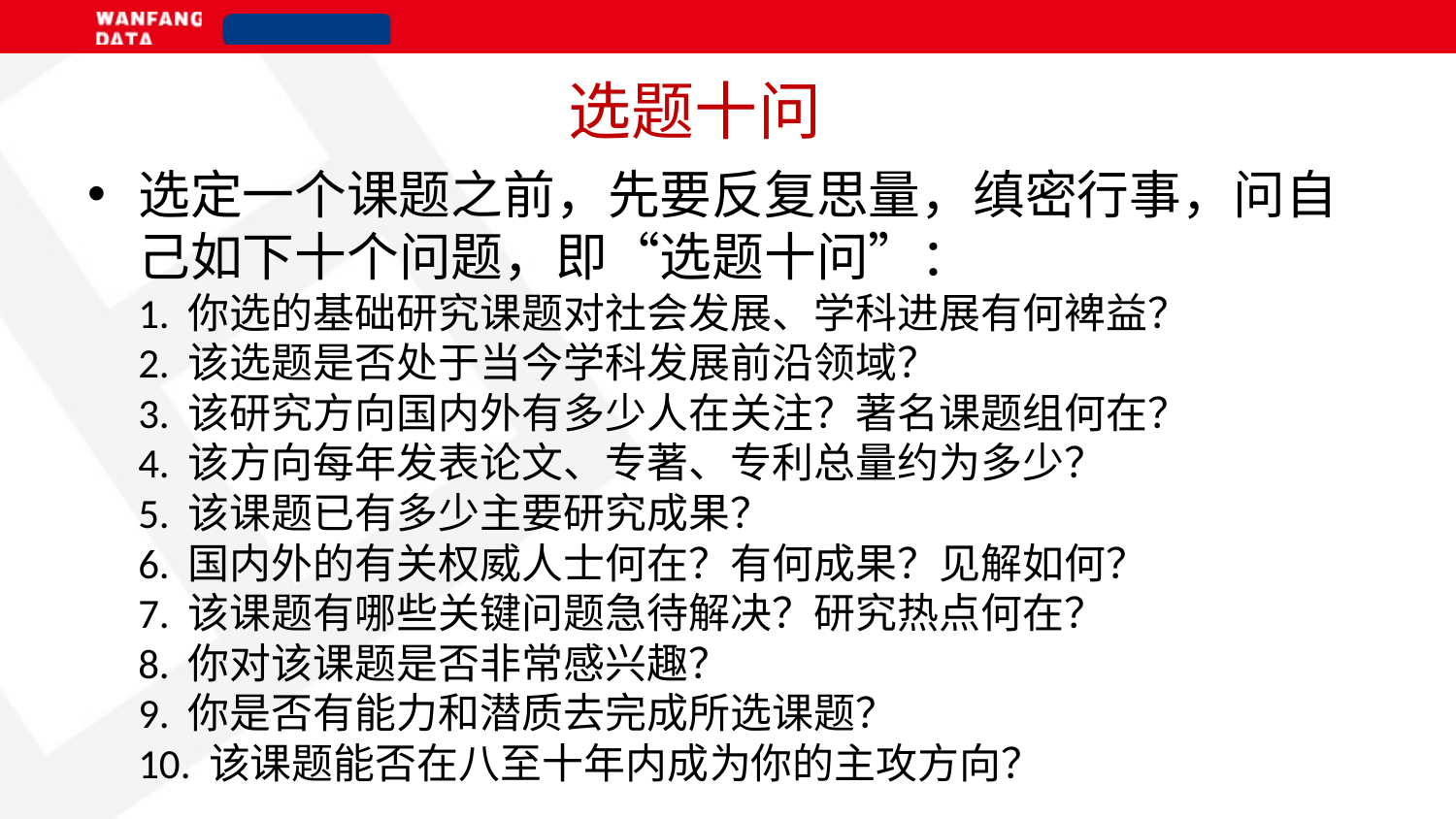

# 选题十问
选定一个课题之前，先要反复思量，缜密行事，问自己如下十个问题，即“选题十问”：
1. 你选的基础研究课题对社会发展、学科进展有何裨益？
2. 该选题是否处于当今学科发展前沿领域？
3. 该研究方向国内外有多少人在关注？著名课题组何在？
4. 该方向每年发表论文、专著、专利总量约为多少？
5. 该课题已有多少主要研究成果？
6. 国内外的有关权威人士何在？有何成果？见解如何？
7. 该课题有哪些关键问题急待解决？研究热点何在？
8. 你对该课题是否非常感兴趣？
9. 你是否有能力和潜质去完成所选课题？
10. 该课题能否在八至十年内成为你的主攻方向？